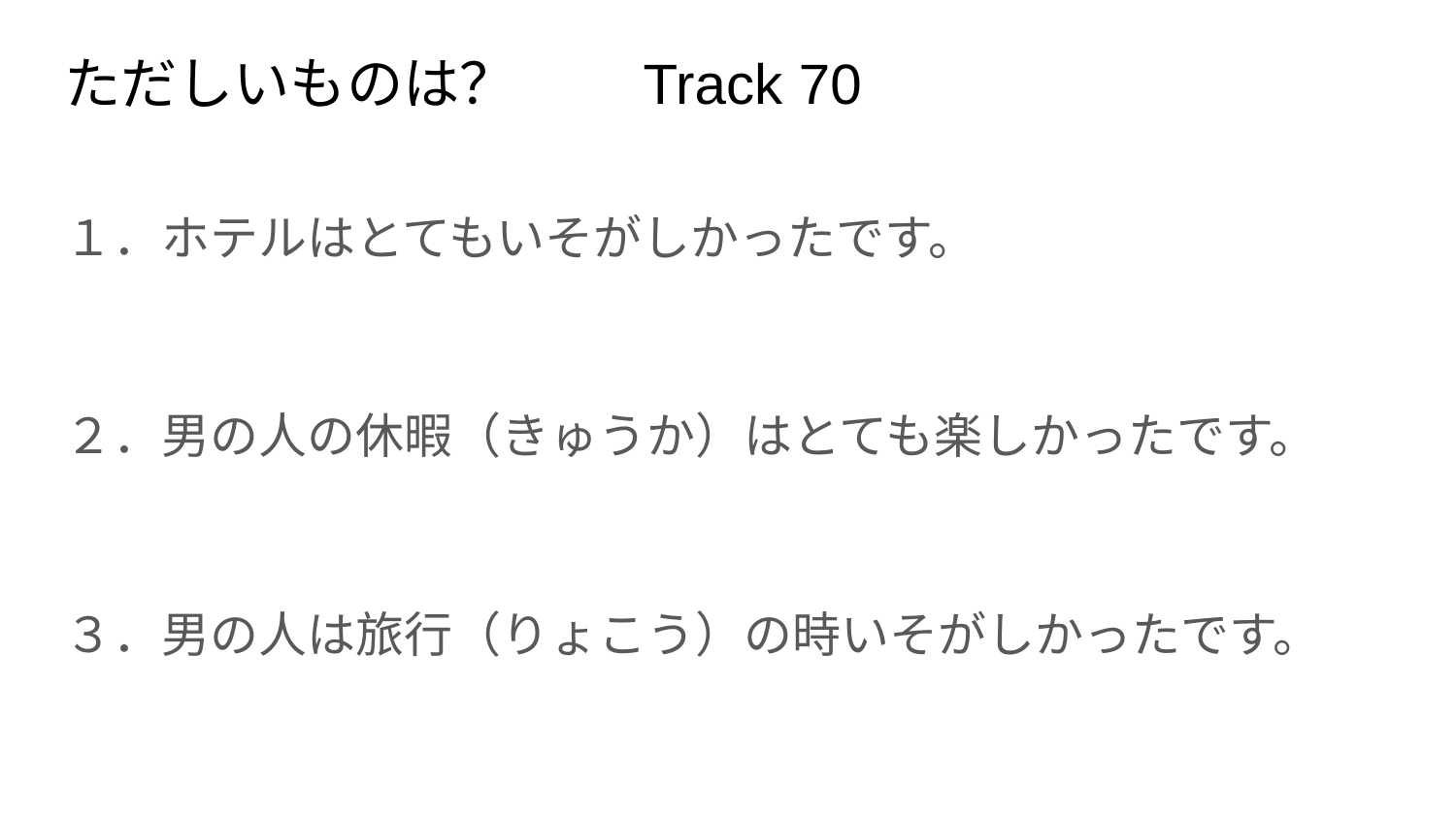

# ただしいものは？　　Track 70
１．ホテルはとてもいそがしかったです。

２．男の人の休暇（きゅうか）はとても楽しかったです。

３．男の人は旅行（りょこう）の時いそがしかったです。